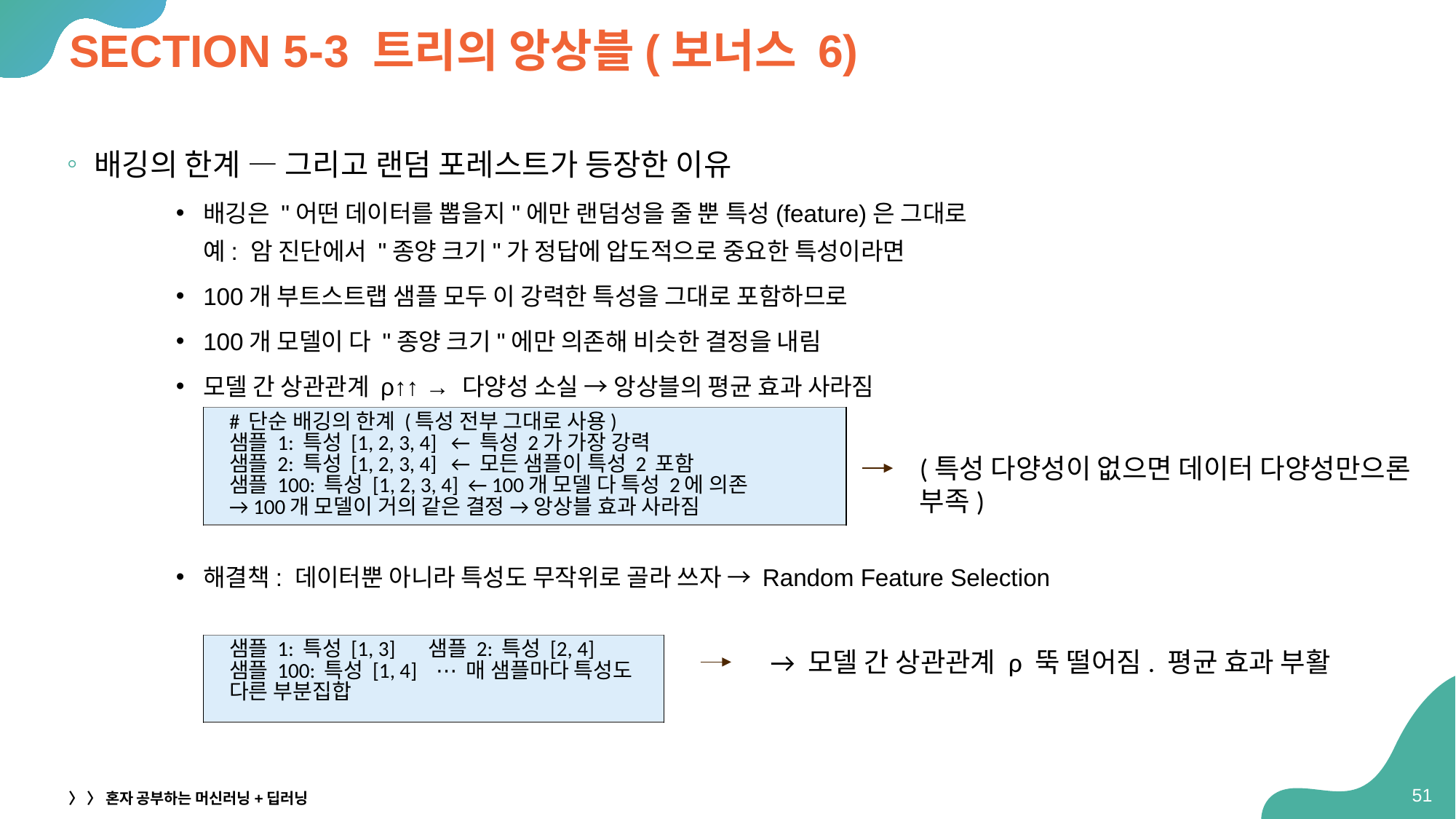

# SECTION 5-3 트리의 앙상블(보너스 6)
배깅의 한계 — 그리고 랜덤 포레스트가 등장한 이유
배깅은 "어떤 데이터를 뽑을지"에만 랜덤성을 줄 뿐 특성(feature)은 그대로
예: 암 진단에서 "종양 크기"가 정답에 압도적으로 중요한 특성이라면
100개 부트스트랩 샘플 모두 이 강력한 특성을 그대로 포함하므로
100개 모델이 다 "종양 크기"에만 의존해 비슷한 결정을 내림
모델 간 상관관계 ρ↑↑ → 다양성 소실 → 앙상블의 평균 효과 사라짐

해결책: 데이터뿐 아니라 특성도 무작위로 골라 쓰자 → Random Feature Selection
| # 단순 배깅의 한계 (특성 전부 그대로 사용) 샘플 1: 특성 [1, 2, 3, 4] ← 특성 2가 가장 강력 샘플 2: 특성 [1, 2, 3, 4] ← 모든 샘플이 특성 2 포함 샘플 100: 특성 [1, 2, 3, 4] ← 100개 모델 다 특성 2에 의존 → 100개 모델이 거의 같은 결정 → 앙상블 효과 사라짐 |
| --- |
(특성 다양성이 없으면 데이터 다양성만으론 부족)
| 샘플 1: 특성 [1, 3] 샘플 2: 특성 [2, 4] 샘플 100: 특성 [1, 4] ⋯ 매 샘플마다 특성도 다른 부분집합 |
| --- |
→ 모델 간 상관관계 ρ 뚝 떨어짐. 평균 효과 부활
51
〉 〉 혼자 공부하는 머신러닝+딥러닝